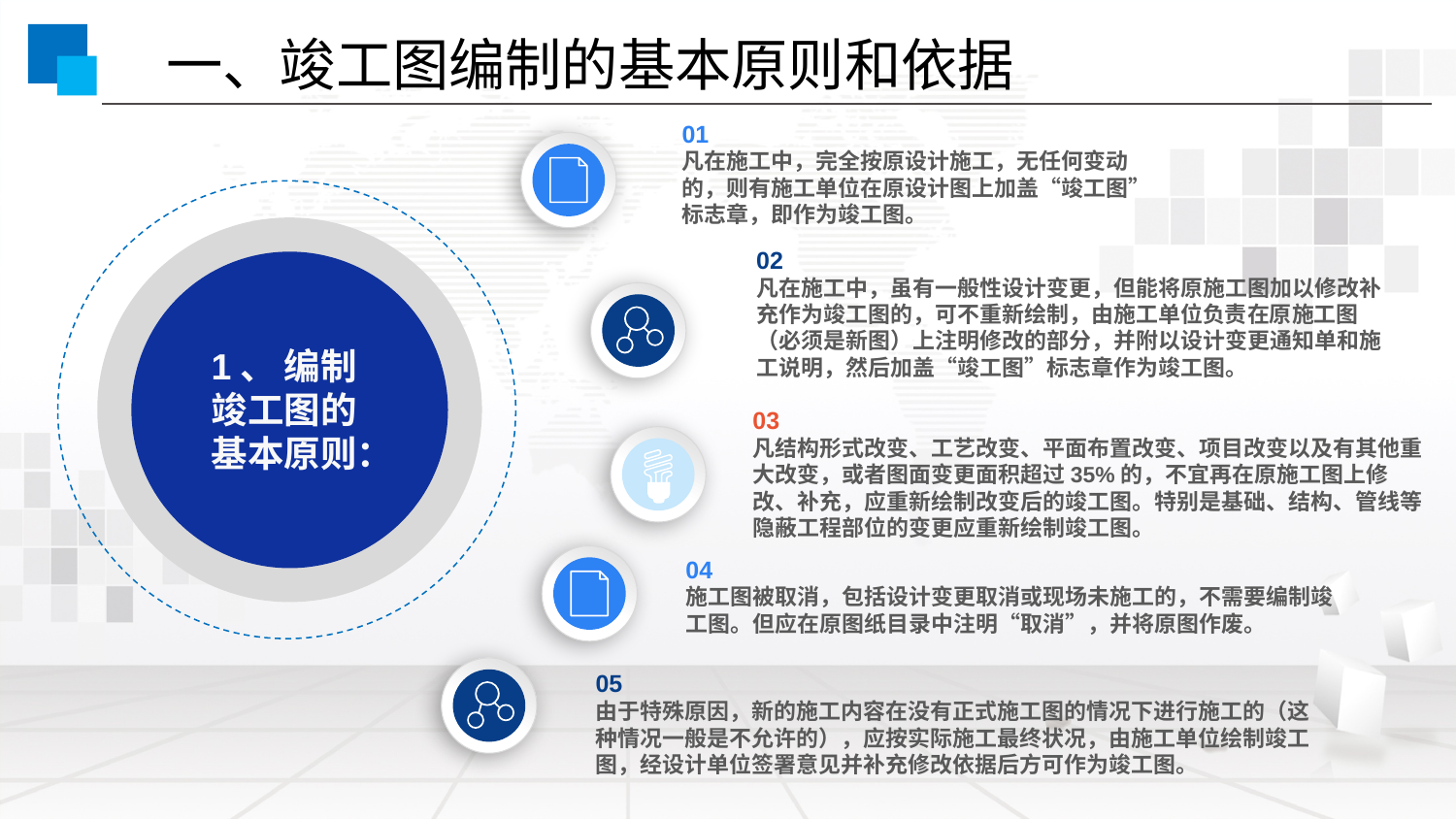

一、竣工图编制的基本原则和依据
01
凡在施工中，完全按原设计施工，无任何变动的，则有施工单位在原设计图上加盖“竣工图”标志章，即作为竣工图。

02
凡在施工中，虽有一般性设计变更，但能将原施工图加以修改补充作为竣工图的，可不重新绘制，由施工单位负责在原施工图（必须是新图）上注明修改的部分，并附以设计变更通知单和施工说明，然后加盖“竣工图”标志章作为竣工图。

1、 编制竣工图的基本原则：
03
凡结构形式改变、工艺改变、平面布置改变、项目改变以及有其他重大改变，或者图面变更面积超过35%的，不宜再在原施工图上修改、补充，应重新绘制改变后的竣工图。特别是基础、结构、管线等隐蔽工程部位的变更应重新绘制竣工图。

04
施工图被取消，包括设计变更取消或现场未施工的，不需要编制竣工图。但应在原图纸目录中注明“取消”，并将原图作废。

05
由于特殊原因，新的施工内容在没有正式施工图的情况下进行施工的（这种情况一般是不允许的），应按实际施工最终状况，由施工单位绘制竣工图，经设计单位签署意见并补充修改依据后方可作为竣工图。